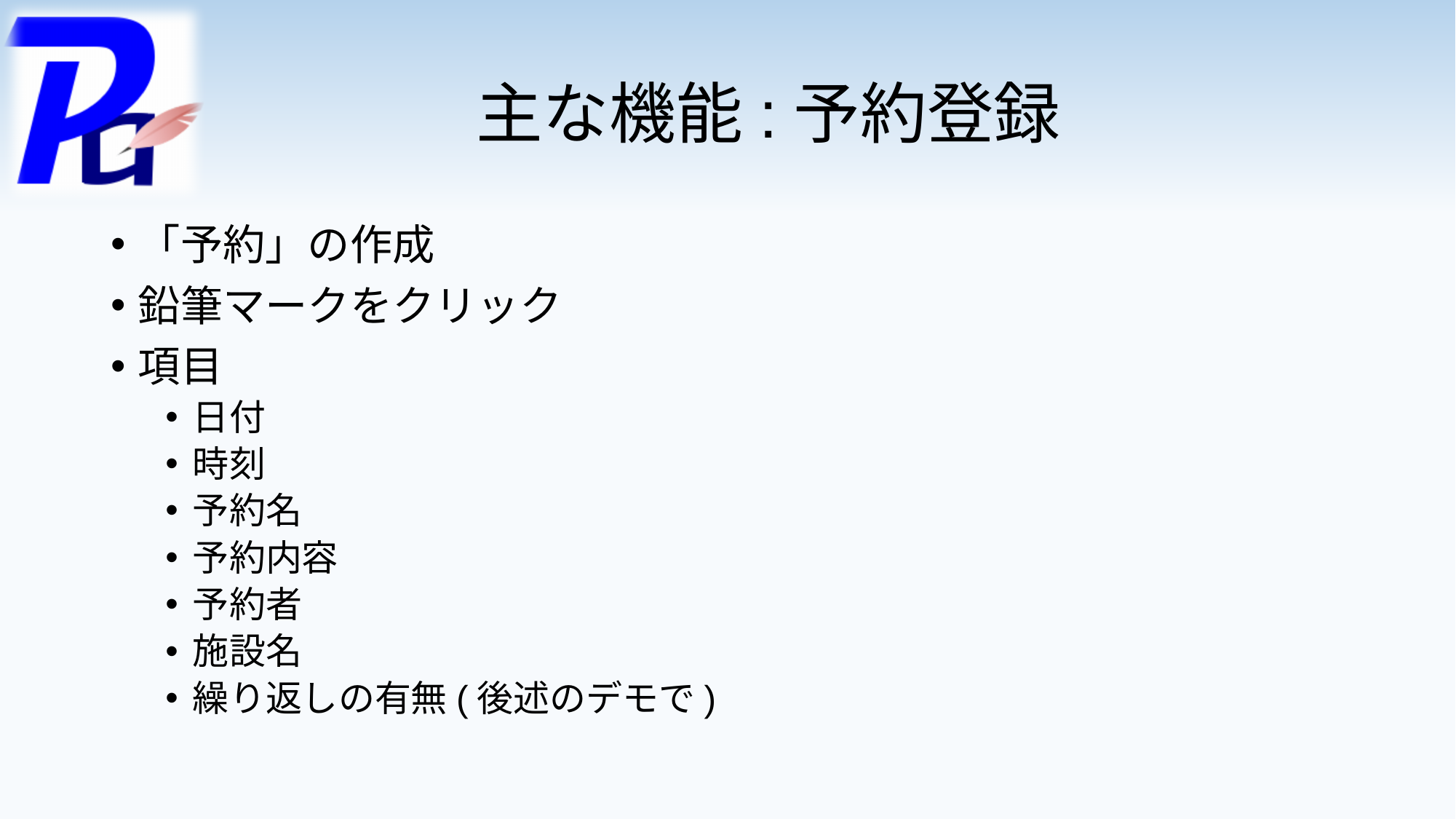

# 主な機能:予約登録
「予約」の作成
鉛筆マークをクリック
項目
日付
時刻
予約名
予約内容
予約者
施設名
繰り返しの有無(後述のデモで)